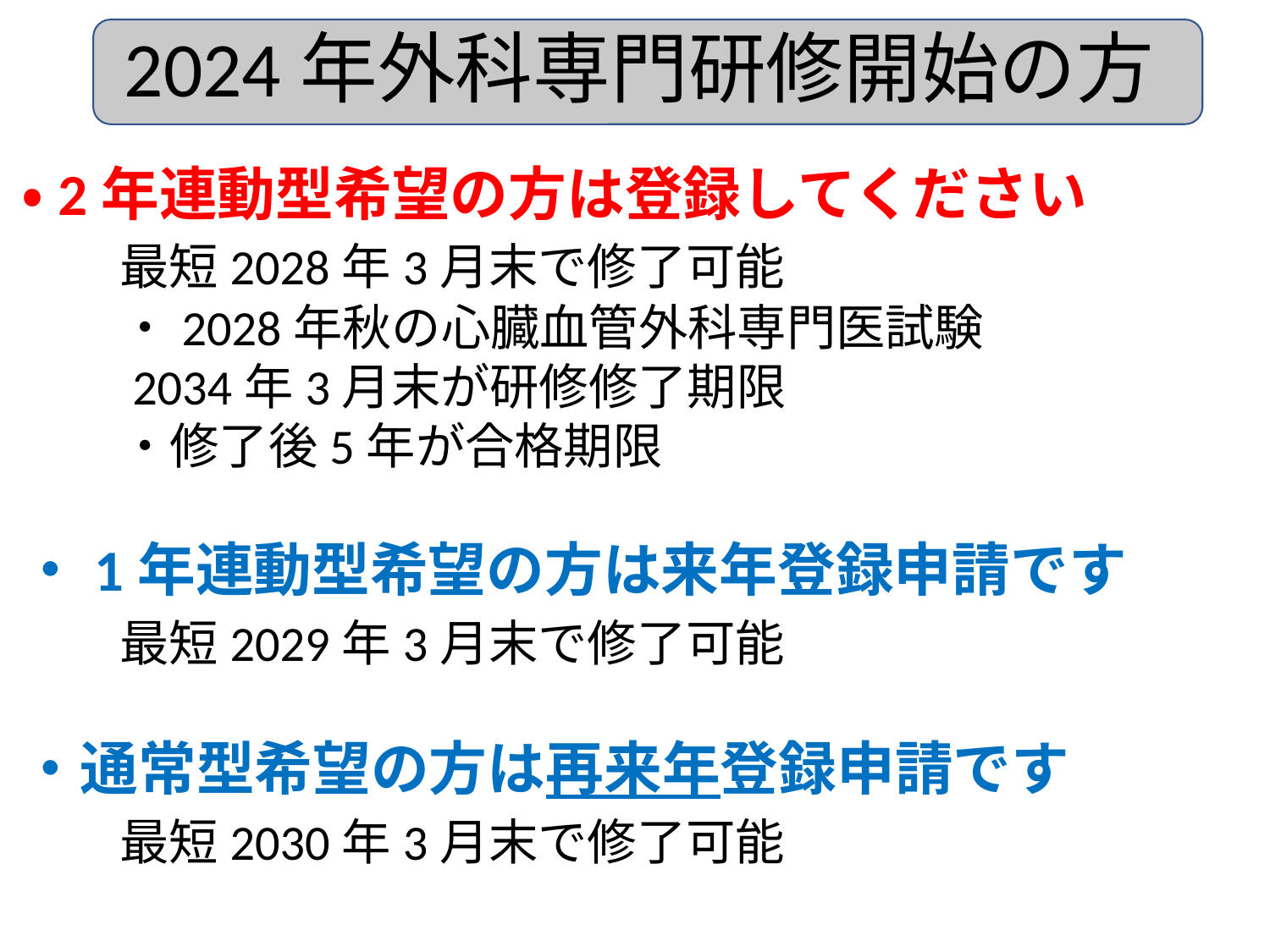

# 2024年外科専門研修開始の方

・2年連動型希望の方は登録してください
　   最短2028年3月末で修了可能
　　・2028年秋の心臓血管外科専門医試験
　　2034年3月末が研修修了期限
　　・修了後5年が合格期限

・1年連動型希望の方は来年登録申請です
　   最短2029年3月末で修了可能

・通常型希望の方は再来年登録申請です
　   最短2030年3月末で修了可能